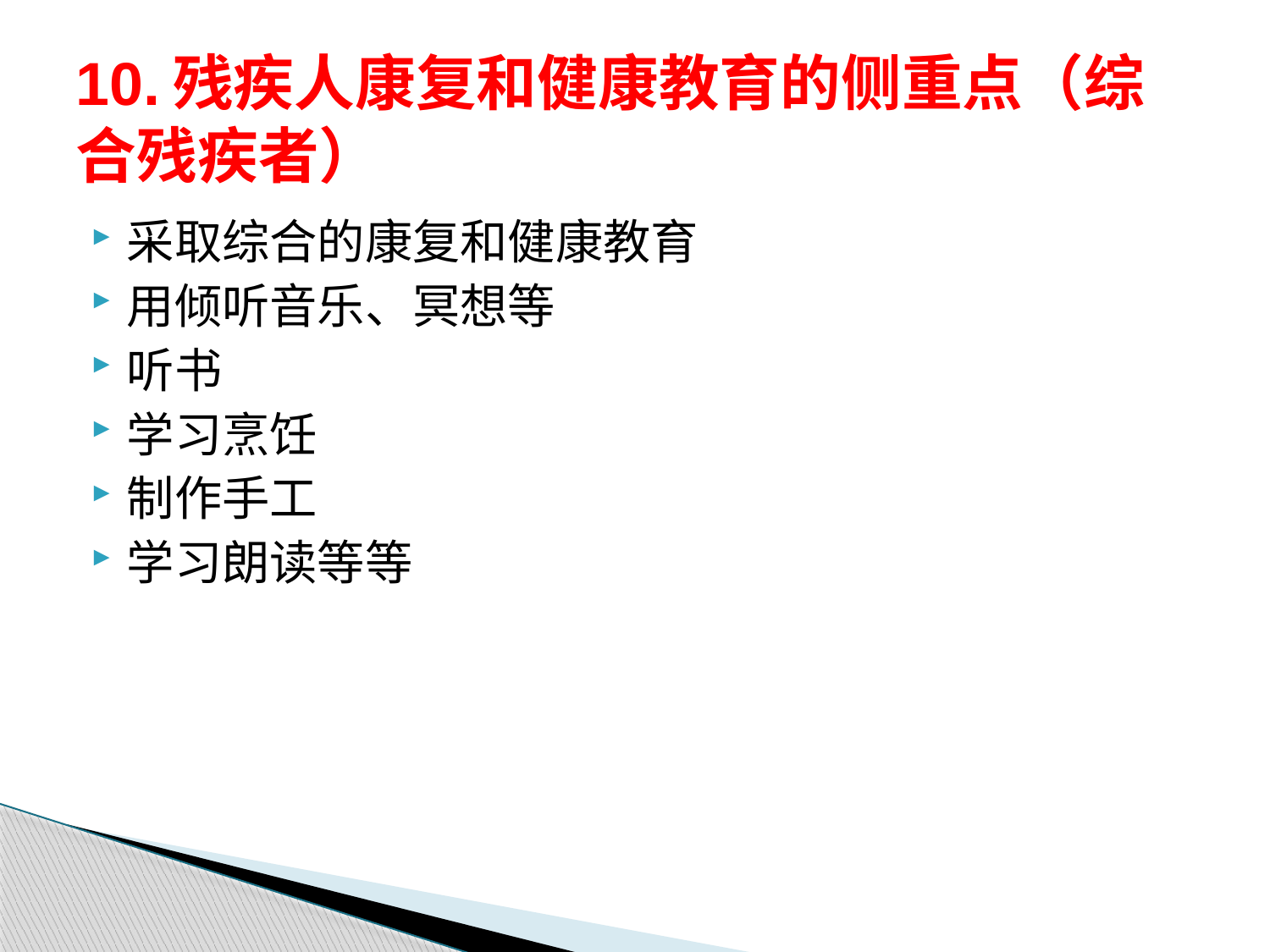

# 10.残疾人康复和健康教育的侧重点（综合残疾者）
采取综合的康复和健康教育
用倾听音乐、冥想等
听书
学习烹饪
制作手工
学习朗读等等